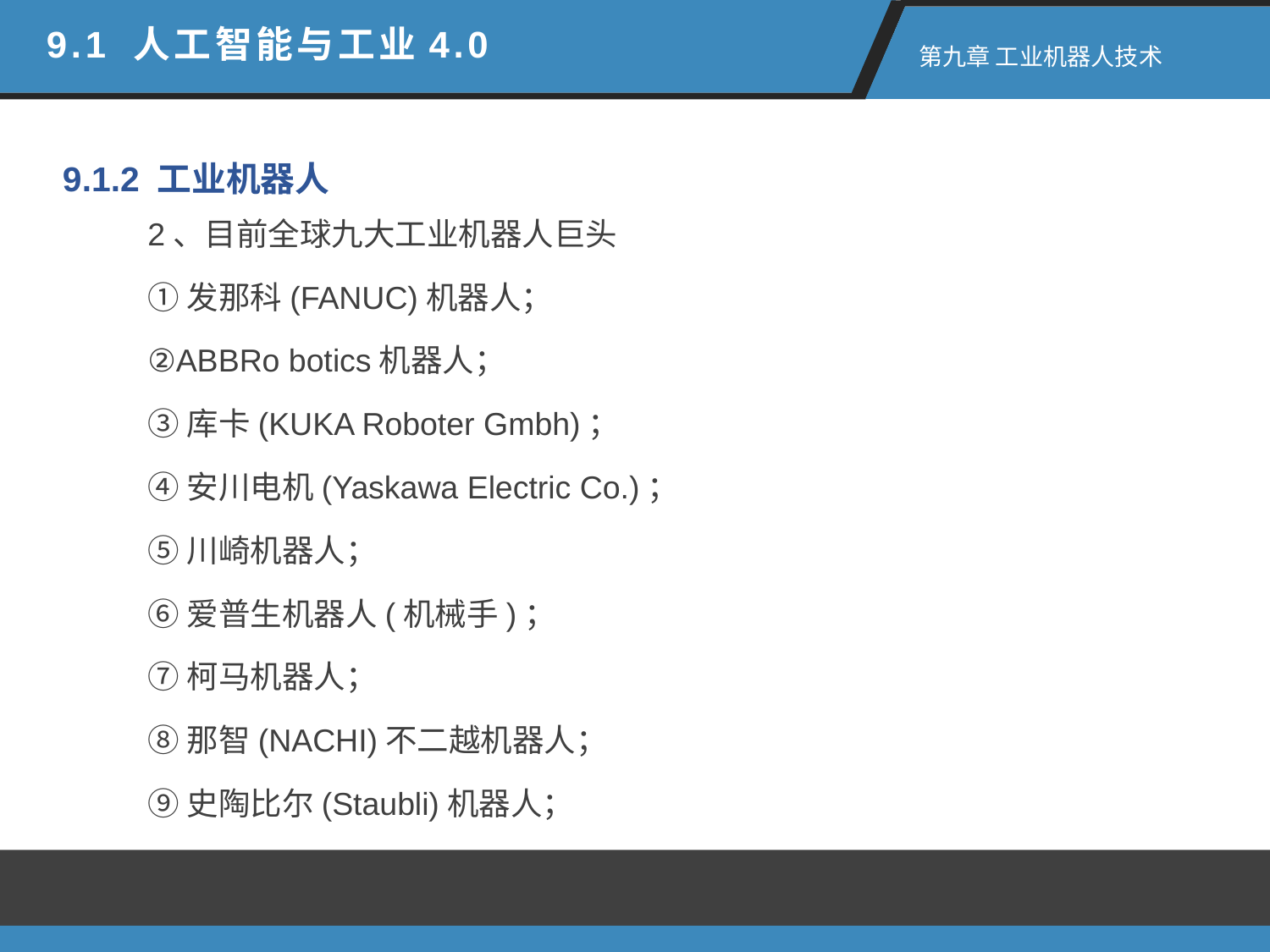

9.1 人工智能与工业4.0
第九章 工业机器人技术
9.1.2 工业机器人
2、目前全球九大工业机器人巨头
①发那科(FANUC)机器人；
②ABBRo botics机器人；
③库卡(KUKA Roboter Gmbh)；
④安川电机(Yaskawa Electric Co.)；
⑤川崎机器人；
⑥爱普生机器人(机械手)；
⑦柯马机器人；
⑧那智(NACHI)不二越机器人；
⑨史陶比尔(Staubli)机器人；